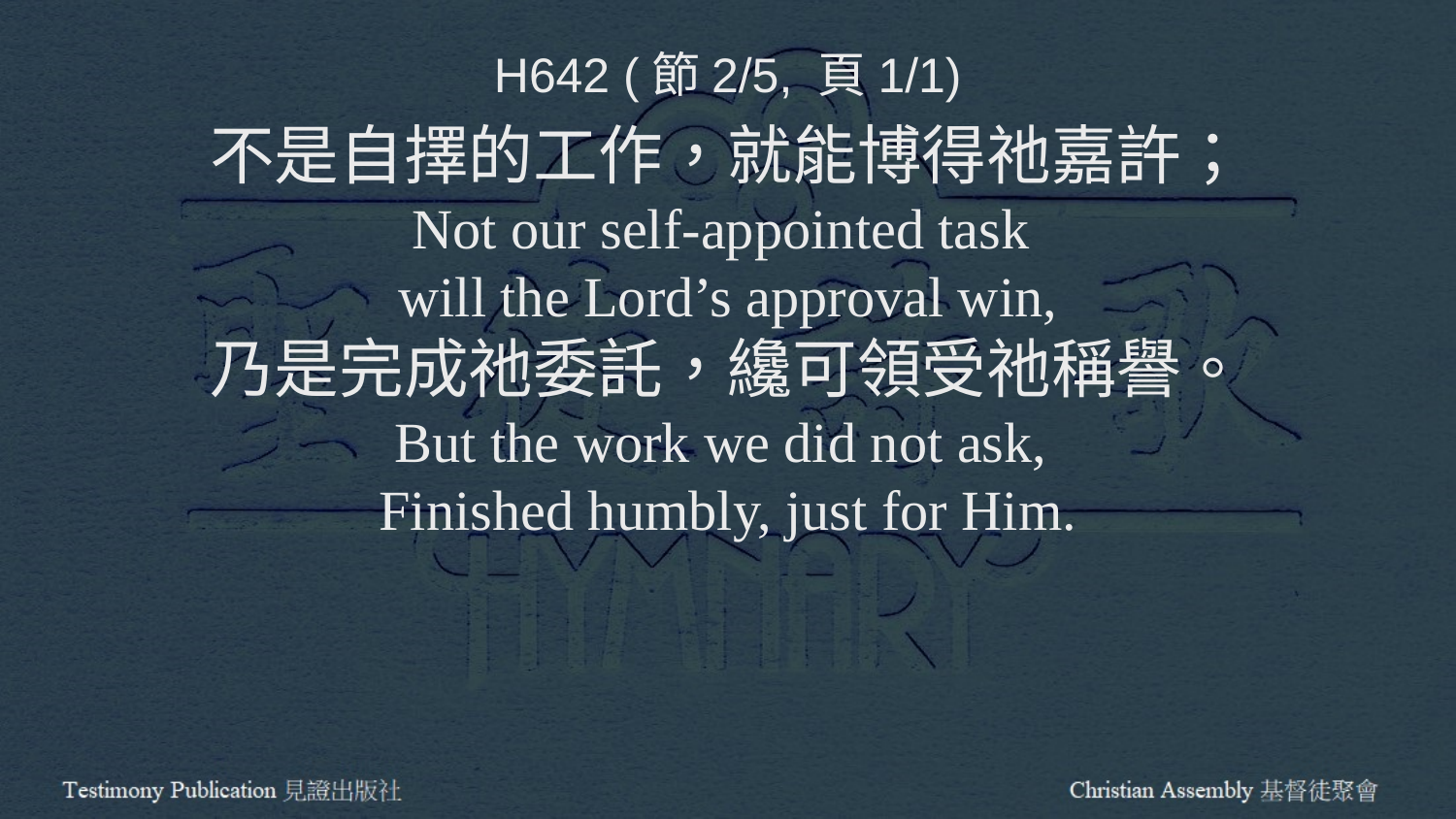

H642 (節2/5, 頁1/1)
不是自擇的工作，就能博得祂嘉許；
Not our self-appointed task
will the Lord’s approval win,
乃是完成祂委託，纔可領受祂稱譽。
But the work we did not ask,
Finished humbly, just for Him.